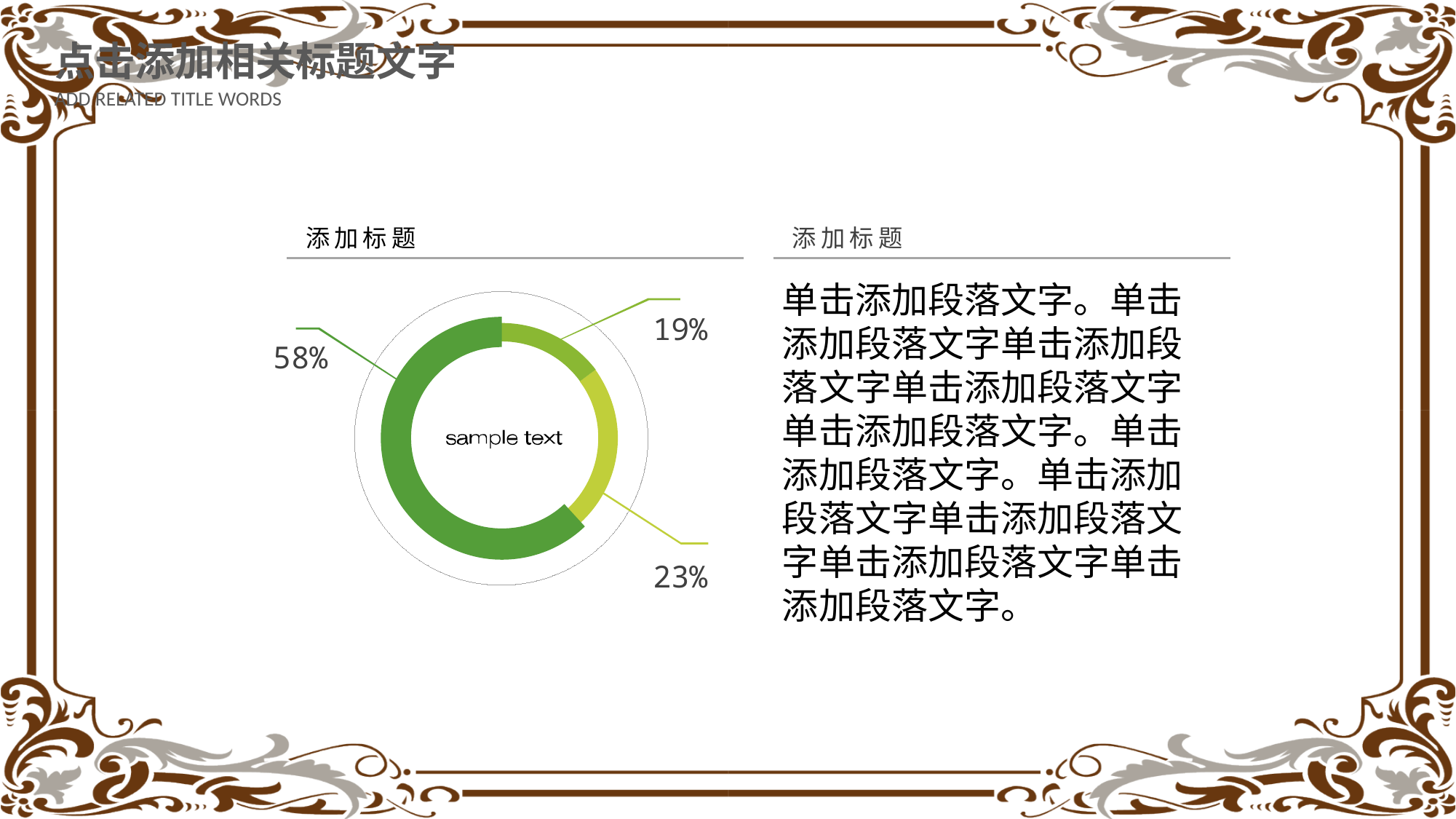

点击添加相关标题文字
ADD RELATED TITLE WORDS
添加标题
添加标题
单击添加段落文字。单击添加段落文字单击添加段落文字单击添加段落文字单击添加段落文字。单击添加段落文字。单击添加段落文字单击添加段落文字单击添加段落文字单击添加段落文字。

19%

58%

23%